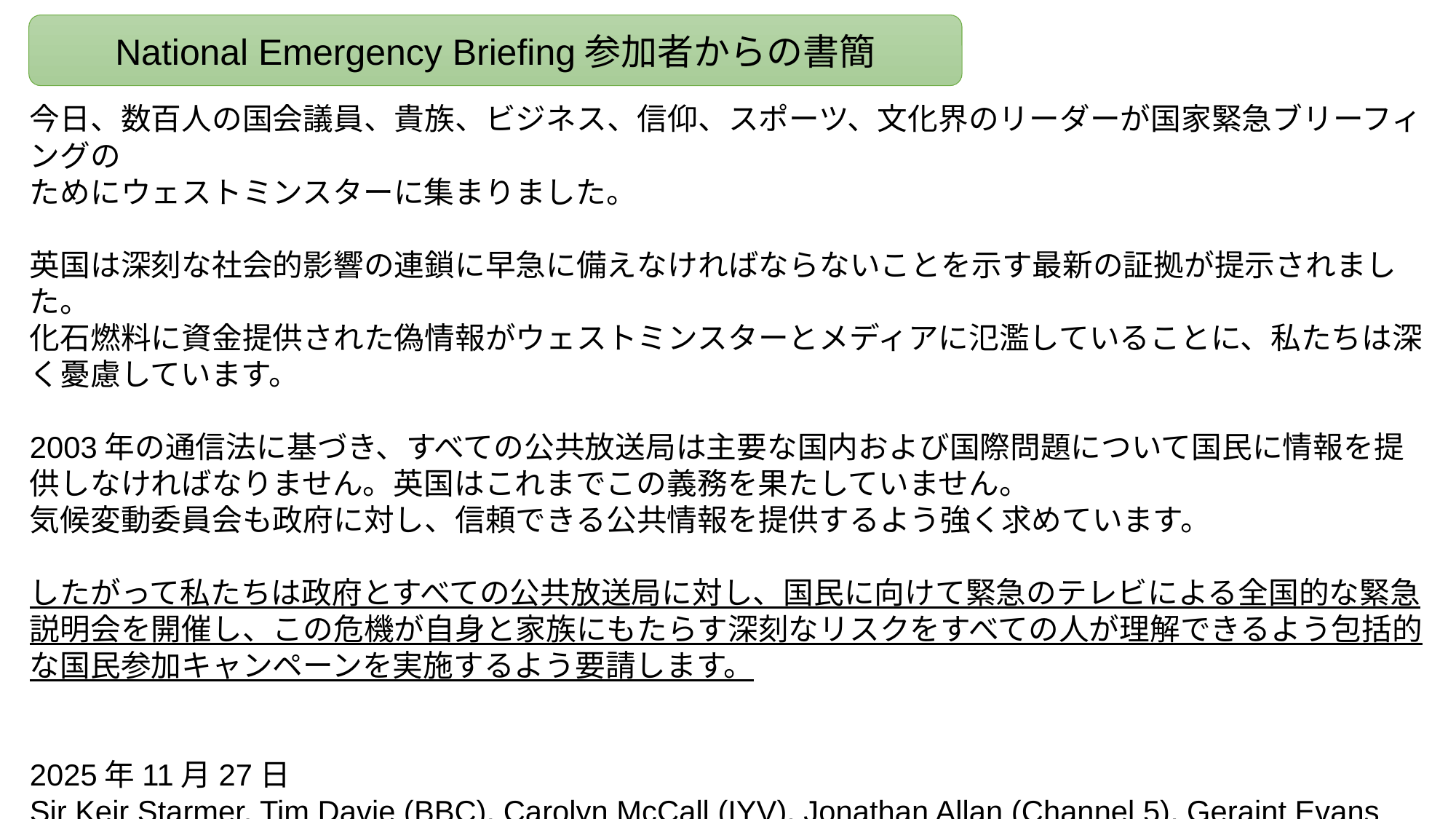

National Emergency Briefing参加者からの書簡
今日、数百人の国会議員、貴族、ビジネス、信仰、スポーツ、文化界のリーダーが国家緊急ブリーフィングの
ためにウェストミンスターに集まりました。

英国は深刻な社会的影響の連鎖に早急に備えなければならないことを示す最新の証拠が提示されました。
化石燃料に資金提供された偽情報がウェストミンスターとメディアに氾濫していることに、私たちは深く憂慮しています。

2003年の通信法に基づき、すべての公共放送局は主要な国内および国際問題について国民に情報を提供しなければなりません。英国はこれまでこの義務を果たしていません。
気候変動委員会も政府に対し、信頼できる公共情報を提供するよう強く求めています。

したがって私たちは政府とすべての公共放送局に対し、国民に向けて緊急のテレビによる全国的な緊急説明会を開催し、この危機が自身と家族にもたらす深刻なリスクをすべての人が理解できるよう包括的な国民参加キャンペーンを実施するよう要請します。

2025年11月27日
Sir Keir Starmer, Tim Davie (BBC), Carolyn McCall (IYV), Jonathan Allan (Channel 5), Geraint Evans (S4C), and Dane Melanie Dawes (Ofcom)